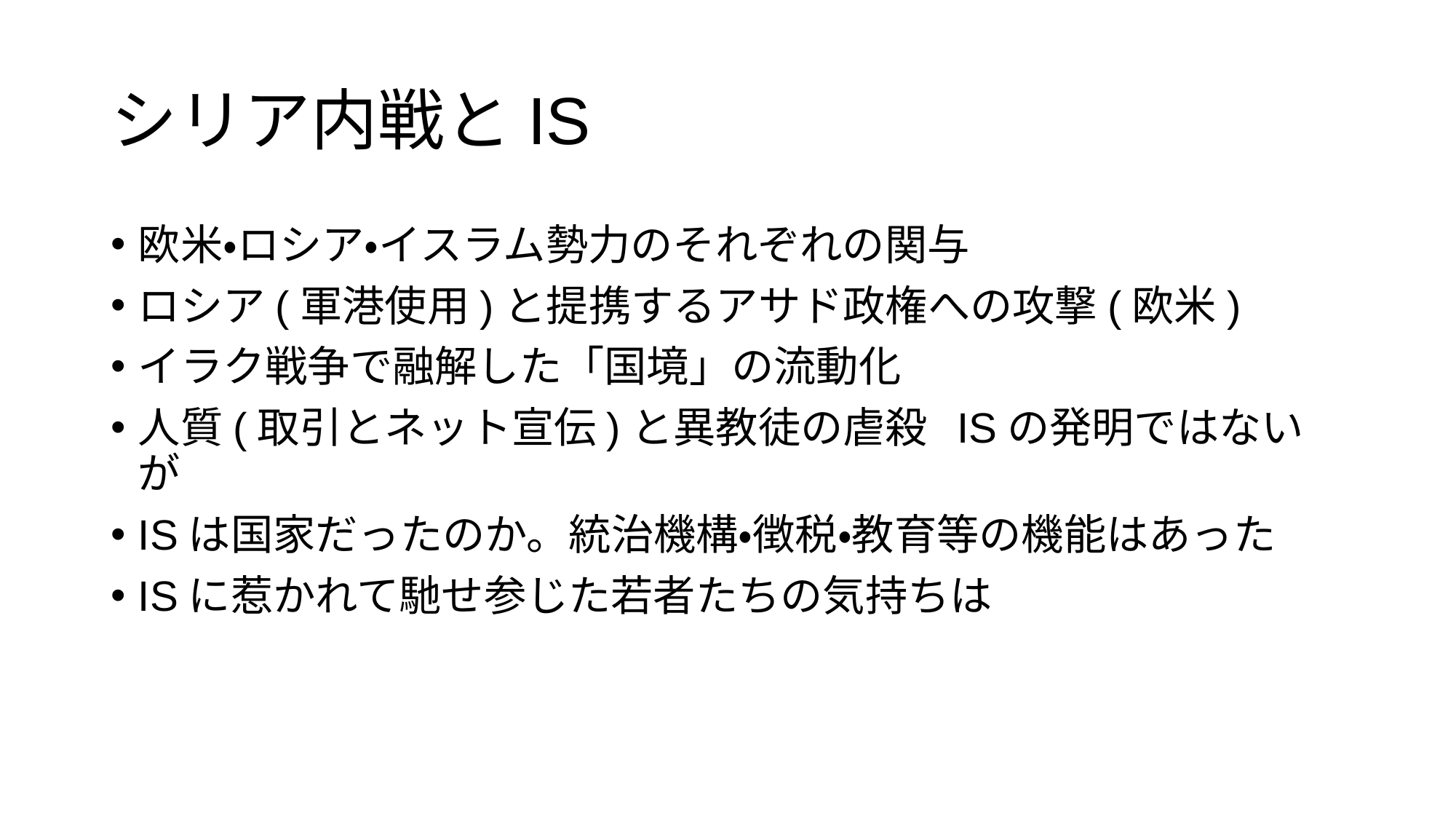

# シリア内戦とIS
欧米・ロシア・イスラム勢力のそれぞれの関与
ロシア(軍港使用)と提携するアサド政権への攻撃(欧米)
イラク戦争で融解した「国境」の流動化
人質(取引とネット宣伝)と異教徒の虐殺  ISの発明ではないが
ISは国家だったのか。統治機構・徴税・教育等の機能はあった
ISに惹かれて馳せ参じた若者たちの気持ちは